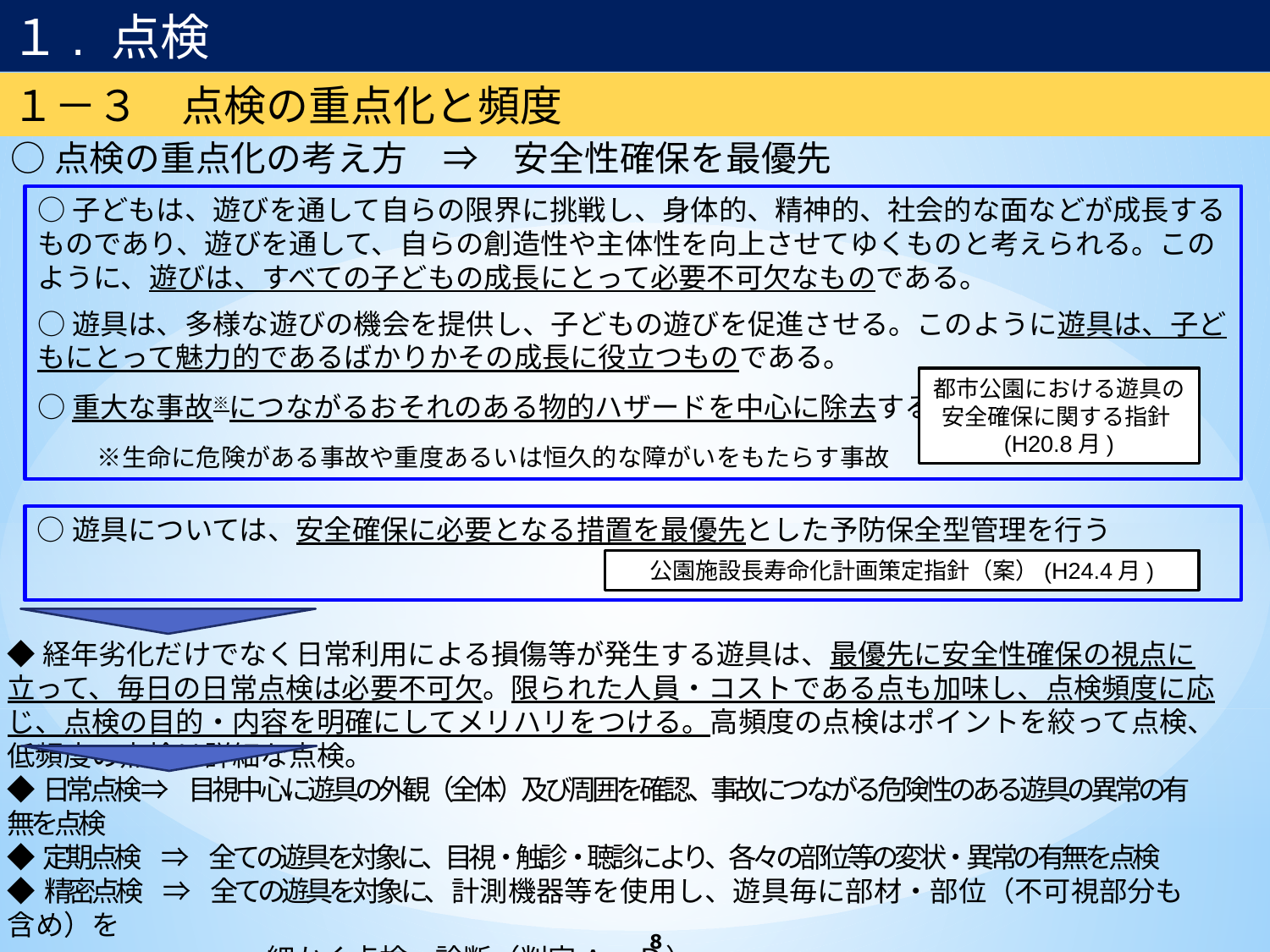

１. 点検
１－３　点検の重点化と頻度
○点検の重点化の考え方　⇒　安全性確保を最優先
○子どもは、遊びを通して自らの限界に挑戦し、身体的、精神的、社会的な面などが成長するものであり、遊びを通して、自らの創造性や主体性を向上させてゆくものと考えられる。このように、遊びは、すべての子どもの成長にとって必要不可欠なものである。

○遊具は、多様な遊びの機会を提供し、子どもの遊びを促進させる。このように遊具は、子どもにとって魅力的であるばかりかその成長に役立つものである。

○重大な事故※につながるおそれのある物的ハザードを中心に除去する。

　　※生命に危険がある事故や重度あるいは恒久的な障がいをもたらす事故
都市公園における遊具の安全確保に関する指針(H20.8月)
○遊具については、安全確保に必要となる措置を最優先とした予防保全型管理を行う

公園施設長寿命化計画策定指針（案）(H24.4月)

◆経年劣化だけでなく日常利用による損傷等が発生する遊具は、最優先に安全性確保の視点に立って、毎日の日常点検は必要不可欠。限られた人員・コストである点も加味し、点検頻度に応じ、点検の目的・内容を明確にしてメリハリをつける。高頻度の点検はポイントを絞って点検、低頻度の点検は詳細な点検。

◆日常点検  ⇒　目視中心に遊具の外観（全体）及び周囲を確認、事故につながる危険性のある遊具の異常の有無を点検
◆定期点検　⇒　全ての遊具を対象に、目視・触診・聴診により、各々の部位等の変状・異常の有無を点検
◆ 精密点検　⇒　全ての遊具を対象に、計測機器等を使用し、遊具毎に部材・部位（不可視部分も含め）を
　　　　　　　　　 細かく点検・診断（判定A～Ｄ）
8
・点検頻度に応じて、点検の目的・内容を明確にしメリハリをつける。高頻度の点検は、ポイントを絞って点検。低頻度の点検は詳細な点検。ポイントを絞る＝重点化は、事故の危険性の高い異常を身のが
経年劣化だけでなく利用による損傷等が発生する遊具は、最優先に安全性確保の視点に立って、毎日の日常点検は必要不可欠。限られた人員・コストである点も加味し、